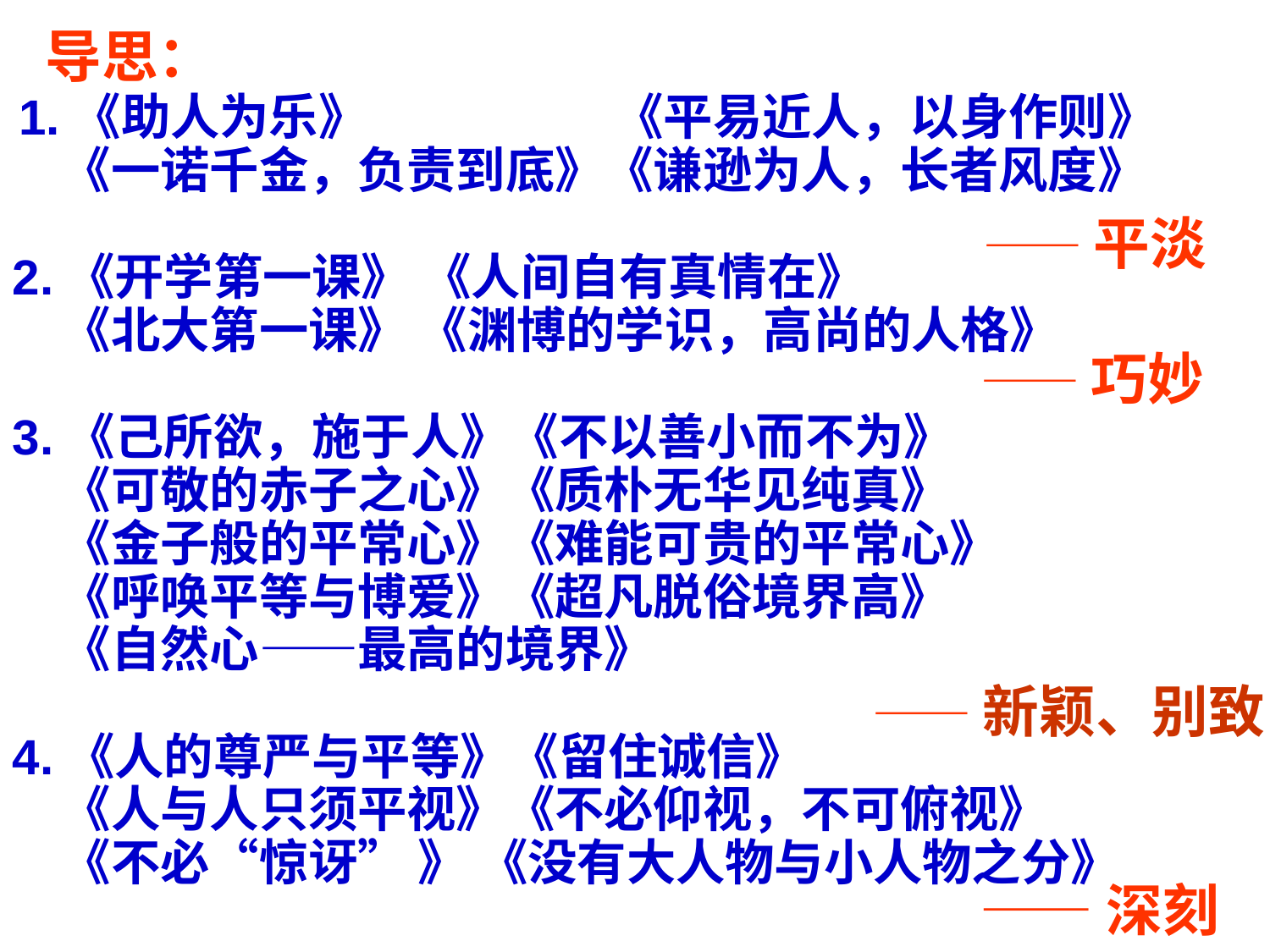

导思：
 1.《助人为乐》　　　　　《平易近人，以身作则》
　《一诺千金，负责到底》《谦逊为人，长者风度》

2.《开学第一课》 《人间自有真情在》
　《北大第一课》 《渊博的学识，高尚的人格》

3.《己所欲，施于人》《不以善小而不为》
　《可敬的赤子之心》《质朴无华见纯真》
　《金子般的平常心》《难能可贵的平常心》
　《呼唤平等与博爱》《超凡脱俗境界高》
　《自然心——最高的境界》

4.《人的尊严与平等》《留住诚信》
　《人与人只须平视》《不必仰视，不可俯视》
　《不必“惊讶” 》 《没有大人物与小人物之分》
——平淡
——巧妙
——新颖、别致
——深刻